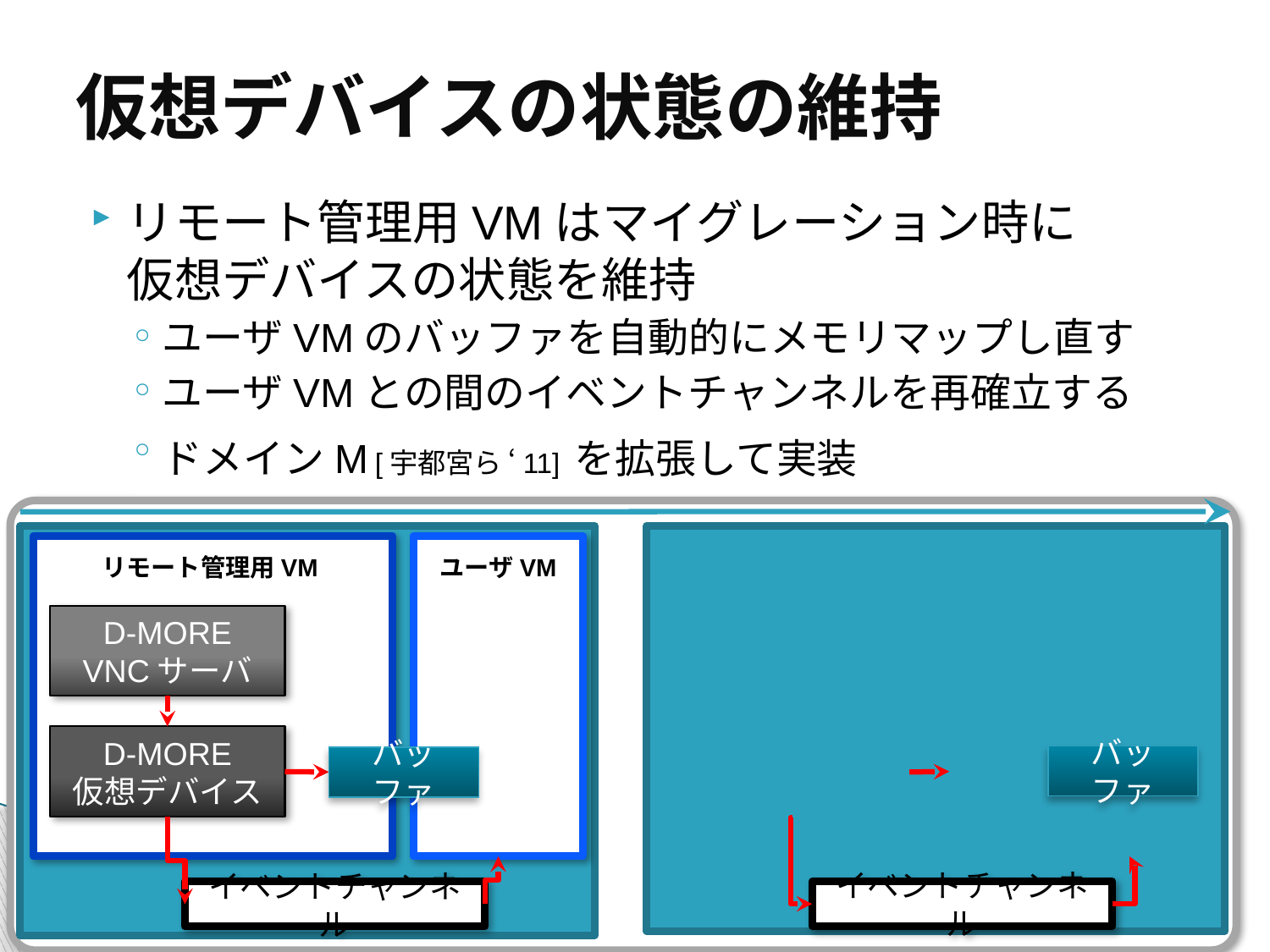

# 仮想デバイスの状態の維持
リモート管理用VMはマイグレーション時に
仮想デバイスの状態を維持
ユーザVMのバッファを自動的にメモリマップし直す
ユーザVMとの間のイベントチャンネルを再確立する
ドメインM [宇都宮ら ‘11] を拡張して実装

リモート管理用VM
ユーザVM
D-MORE
VNCサーバ
D-MORE
仮想デバイス

バッファ
バッファ
イベントチャンネル
イベントチャンネル